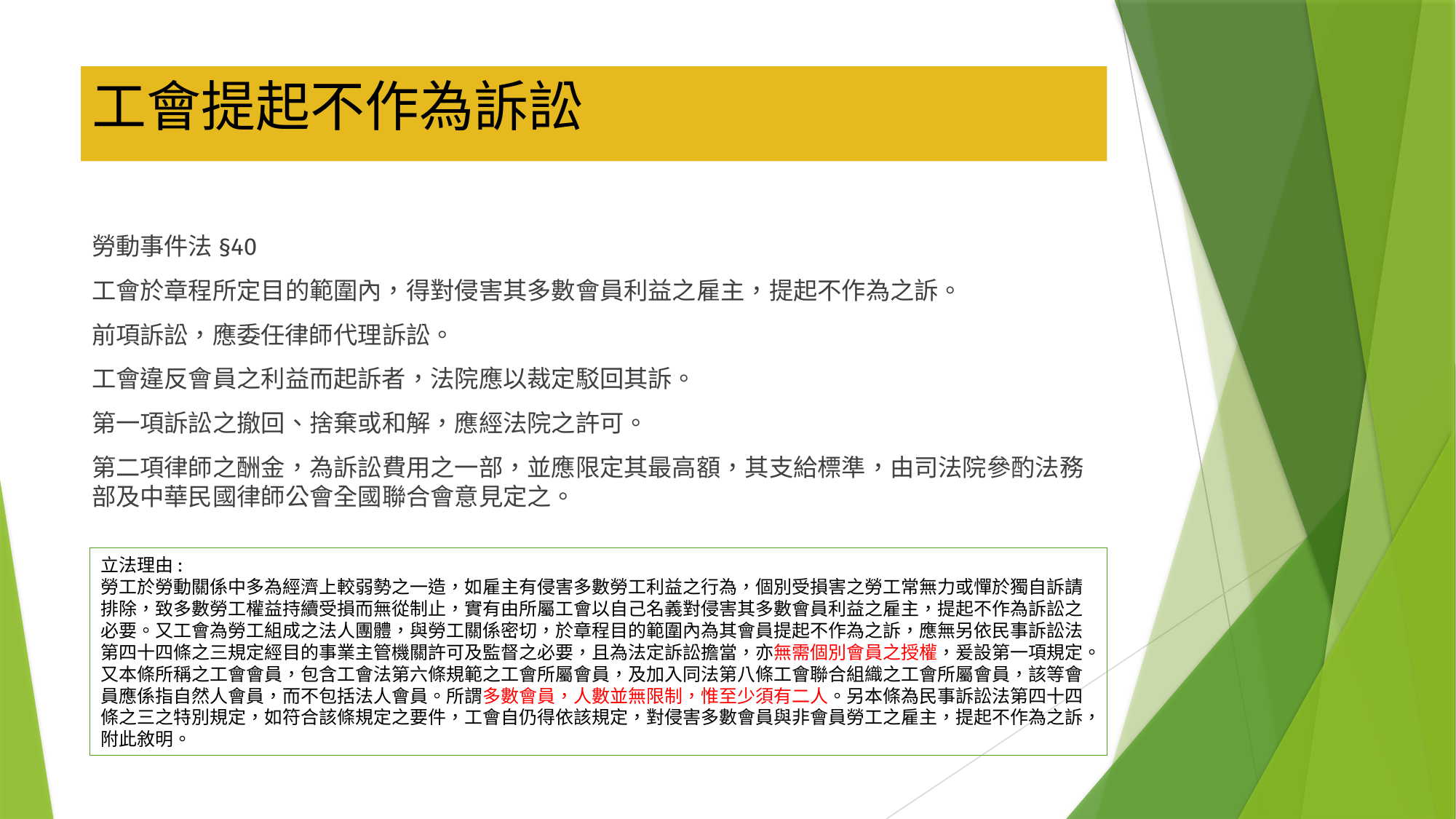

# 工會提起不作為訴訟

勞動事件法§40
工會於章程所定目的範圍內，得對侵害其多數會員利益之雇主，提起不作為之訴。
前項訴訟，應委任律師代理訴訟。
工會違反會員之利益而起訴者，法院應以裁定駁回其訴。
第一項訴訟之撤回、捨棄或和解，應經法院之許可。
第二項律師之酬金，為訴訟費用之一部，並應限定其最高額，其支給標準，由司法院參酌法務部及中華民國律師公會全國聯合會意見定之。
立法理由:
勞工於勞動關係中多為經濟上較弱勢之一造，如雇主有侵害多數勞工利益之行為，個別受損害之勞工常無力或憚於獨自訴請排除，致多數勞工權益持續受損而無從制止，實有由所屬工會以自己名義對侵害其多數會員利益之雇主，提起不作為訴訟之必要。又工會為勞工組成之法人團體，與勞工關係密切，於章程目的範圍內為其會員提起不作為之訴，應無另依民事訴訟法第四十四條之三規定經目的事業主管機關許可及監督之必要，且為法定訴訟擔當，亦無需個別會員之授權，爰設第一項規定。又本條所稱之工會會員，包含工會法第六條規範之工會所屬會員，及加入同法第八條工會聯合組織之工會所屬會員，該等會員應係指自然人會員，而不包括法人會員。所謂多數會員，人數並無限制，惟至少須有二人。另本條為民事訴訟法第四十四條之三之特別規定，如符合該條規定之要件，工會自仍得依該規定，對侵害多數會員與非會員勞工之雇主，提起不作為之訴，附此敘明。